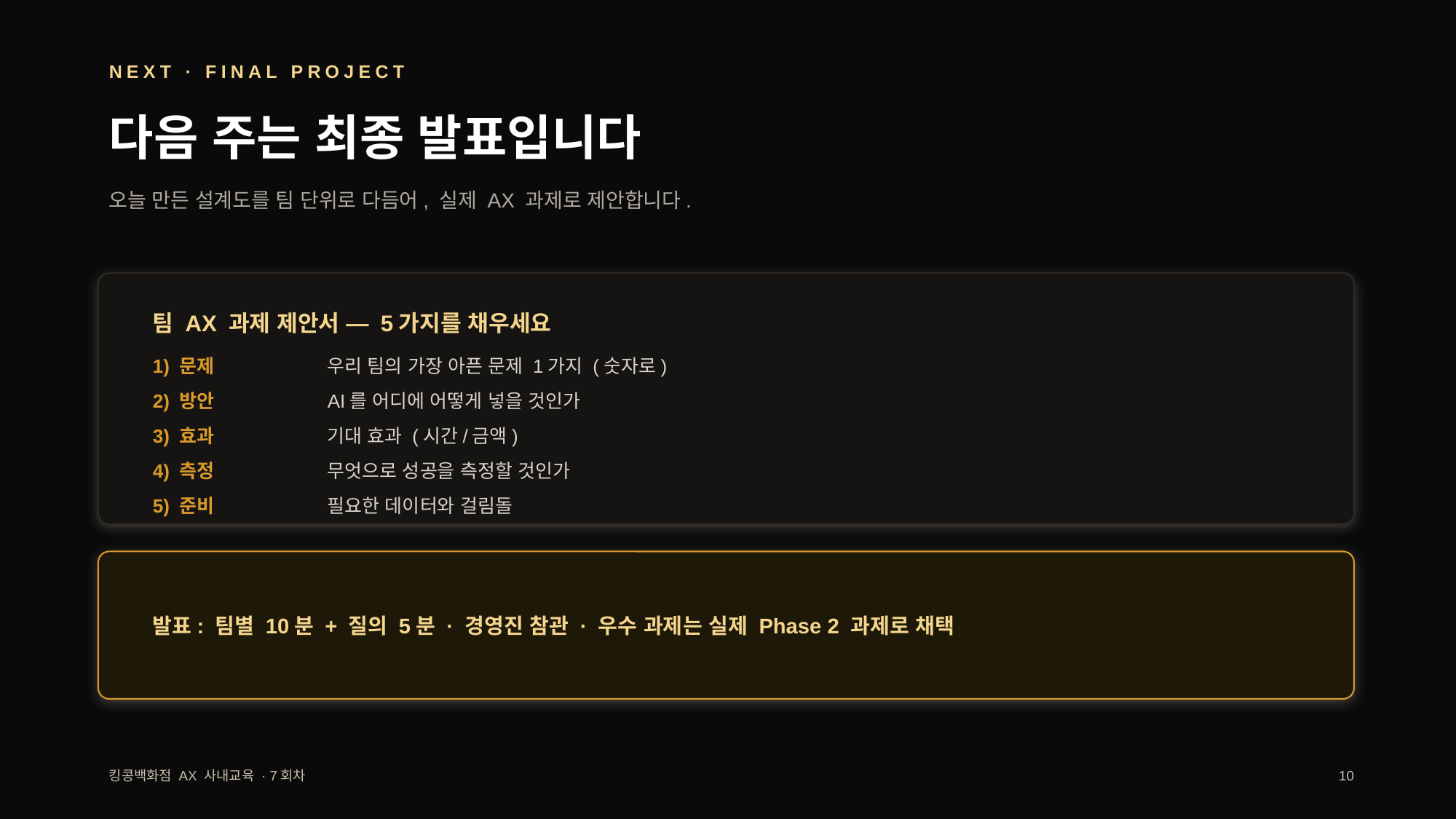

NEXT · FINAL PROJECT
다음 주는 최종 발표입니다
오늘 만든 설계도를 팀 단위로 다듬어, 실제 AX 과제로 제안합니다.

팀 AX 과제 제안서 — 5가지를 채우세요
1) 문제
우리 팀의 가장 아픈 문제 1가지 (숫자로)
2) 방안
AI를 어디에 어떻게 넣을 것인가
3) 효과
기대 효과 (시간/금액)
4) 측정
무엇으로 성공을 측정할 것인가
5) 준비
필요한 데이터와 걸림돌

발표: 팀별 10분 + 질의 5분 · 경영진 참관 · 우수 과제는 실제 Phase 2 과제로 채택
킹콩백화점 AX 사내교육 · 7회차
10